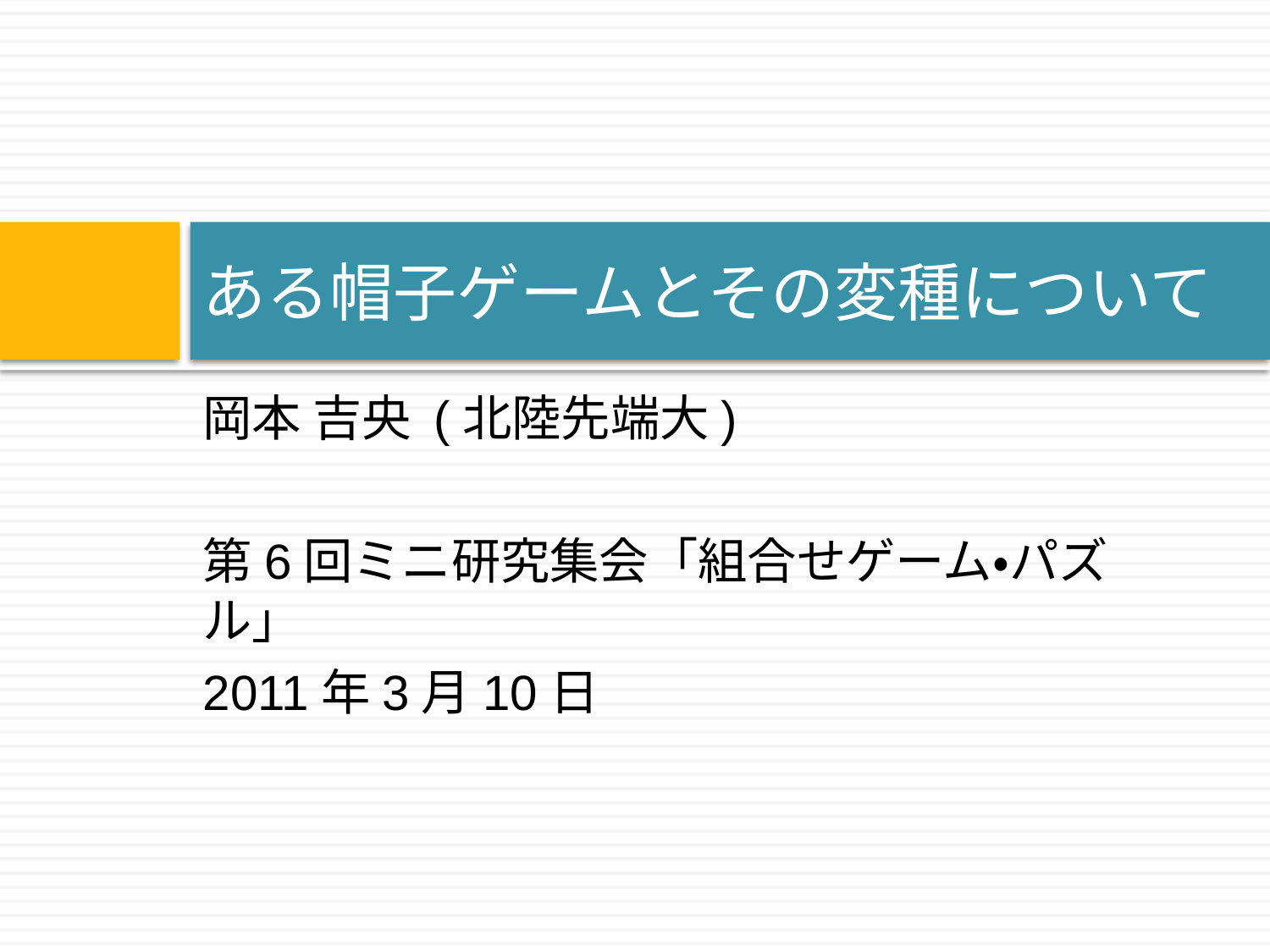

# ある帽子ゲームとその変種について
岡本 吉央 (北陸先端大)

第6回ミニ研究集会「組合せゲーム・パズル」
2011年3月10日